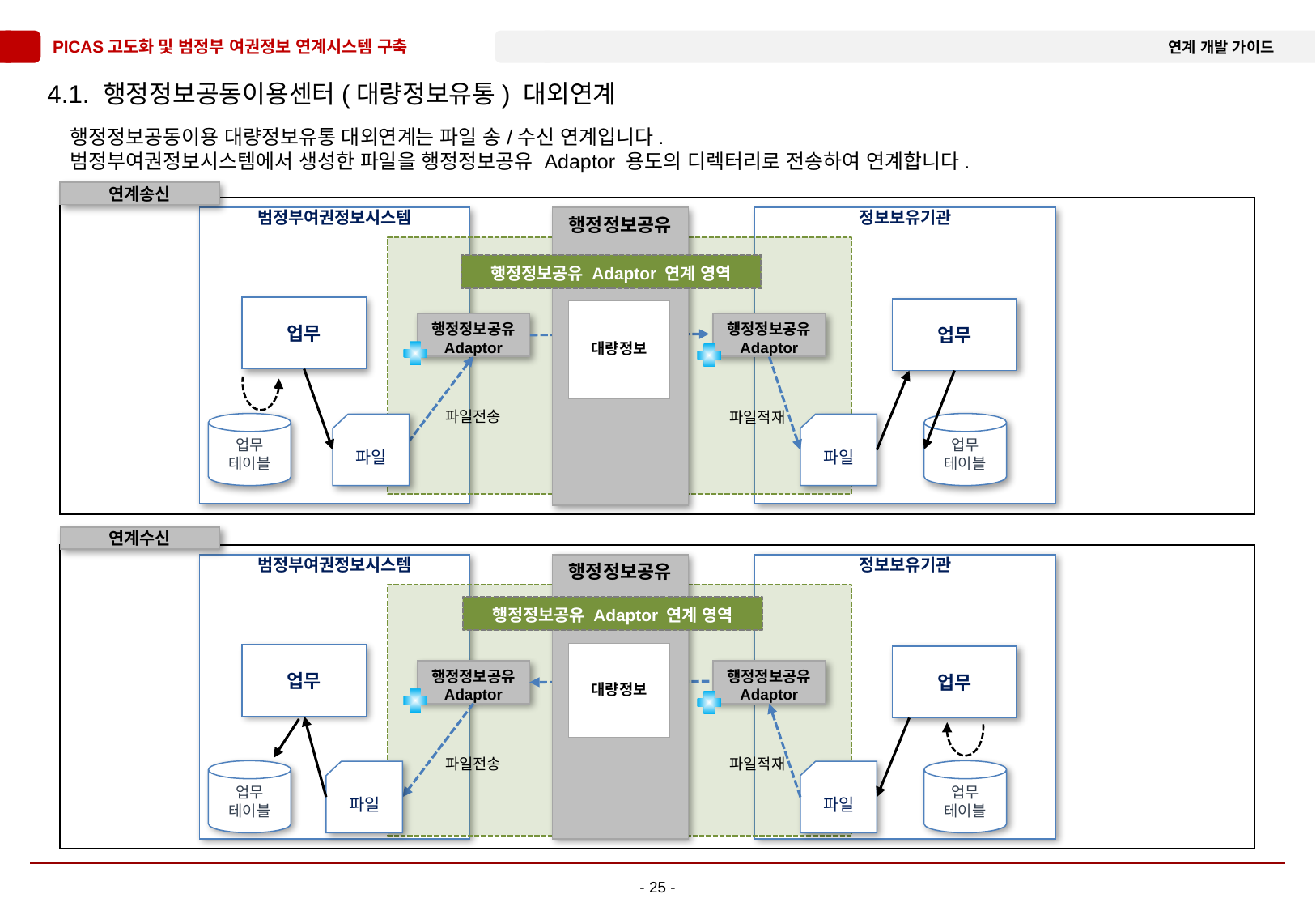

# 4.1. 행정정보공동이용센터(대량정보유통) 대외연계
행정정보공동이용 대량정보유통 대외연계는 파일 송/수신 연계입니다.
범정부여권정보시스템에서 생성한 파일을 행정정보공유 Adaptor 용도의 디렉터리로 전송하여 연계합니다.
연계송신

범정부여권정보시스템
행정정보공유
대량정보
정보보유기관

행정정보공유 Adaptor 연계 영역
업무
업무

행정정보공유 Adaptor
행정정보공유 Adaptor

파일전송
파일적재
업무
테이블
업무
테이블
파일
파일
연계수신

범정부여권정보시스템
행정정보공유
대량정보
정보보유기관

행정정보공유 Adaptor 연계 영역
업무
업무

행정정보공유 Adaptor
행정정보공유 Adaptor

파일전송
파일적재
업무
테이블
업무
테이블
파일
파일